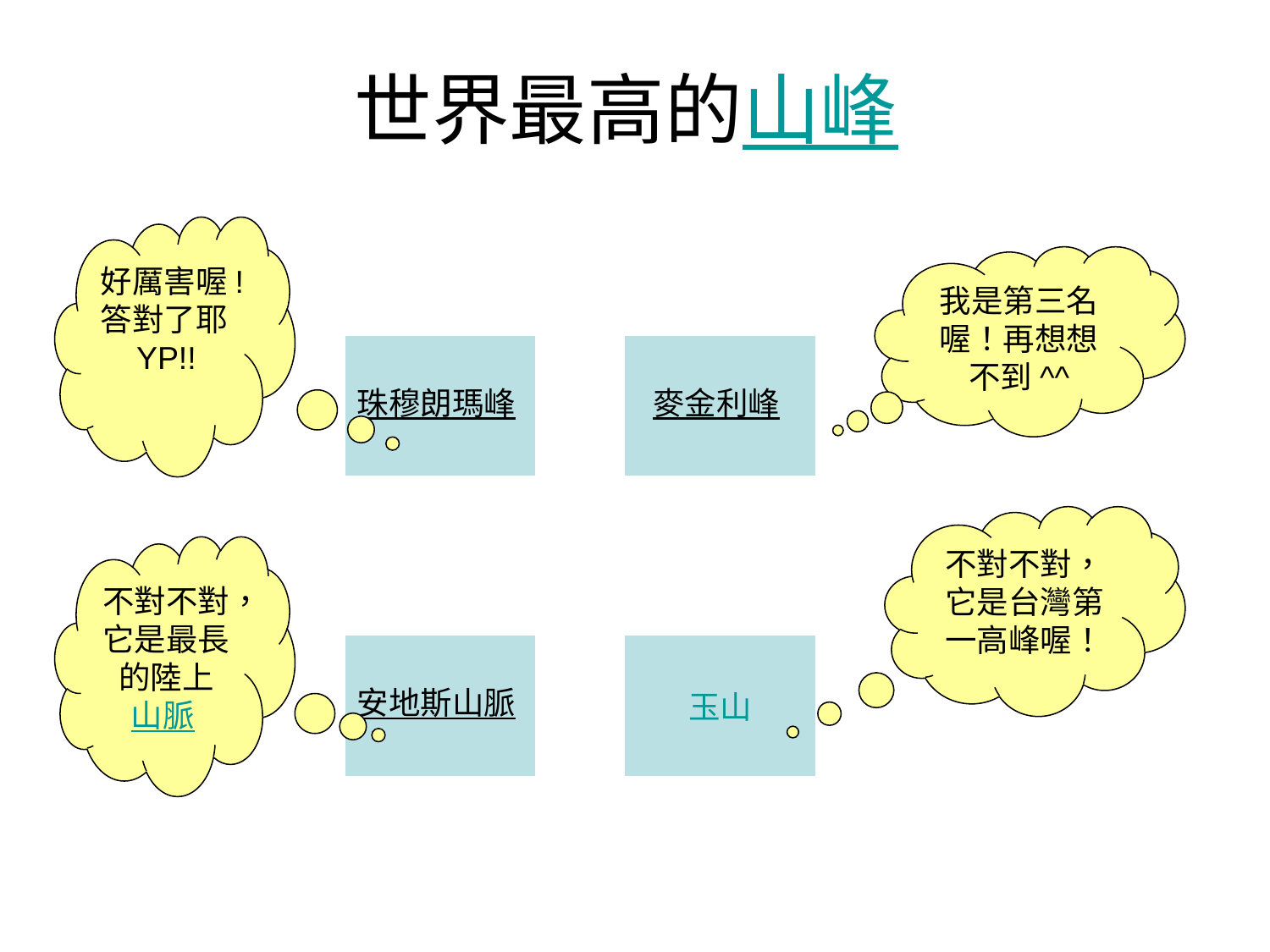

# 世界最高的山峰
好厲害喔!答對了耶YP!!
我是第三名喔！再想想不到^^
珠穆朗瑪峰
麥金利峰
不對不對，它是台灣第一高峰喔！
不對不對，它是最長的陸上山脈
安地斯山脈
玉山